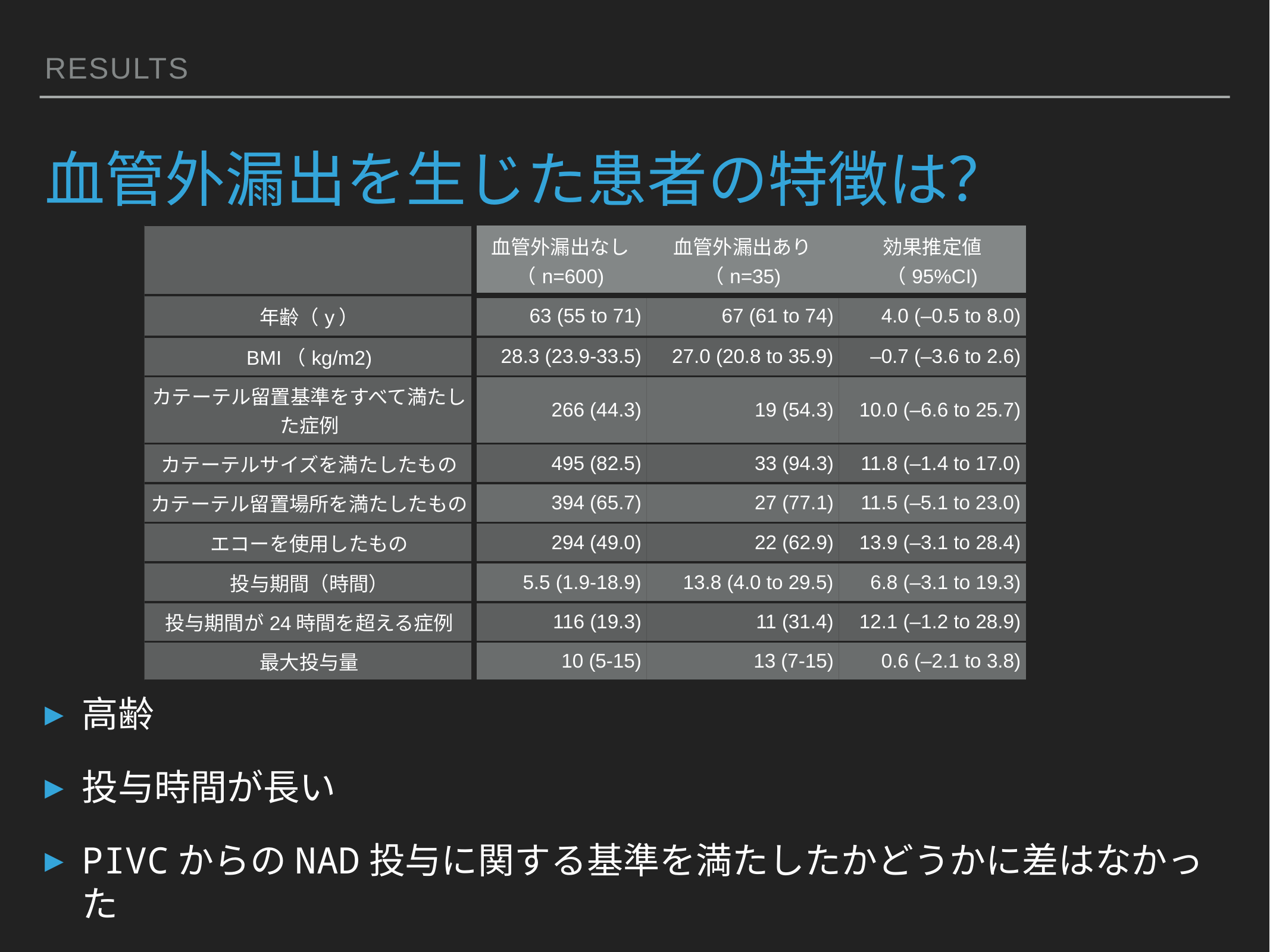

RESults
# 血管外漏出を生じた患者の特徴は？
|  | 血管外漏出なし（n=600) | 血管外漏出あり（n=35) | 効果推定値（95%CI) |
| --- | --- | --- | --- |
| 年齢（y） | 63 (55 to 71) | 67 (61 to 74) | 4.0 (–0.5 to 8.0) |
| BMI（kg/m2) | 28.3 (23.9-33.5) | 27.0 (20.8 to 35.9) | –0.7 (–3.6 to 2.6) |
| カテーテル留置基準をすべて満たした症例 | 266 (44.3) | 19 (54.3) | 10.0 (–6.6 to 25.7) |
| カテーテルサイズを満たしたもの | 495 (82.5) | 33 (94.3) | 11.8 (–1.4 to 17.0) |
| カテーテル留置場所を満たしたもの | 394 (65.7) | 27 (77.1) | 11.5 (–5.1 to 23.0) |
| エコーを使用したもの | 294 (49.0) | 22 (62.9) | 13.9 (–3.1 to 28.4) |
| 投与期間（時間） | 5.5 (1.9-18.9) | 13.8 (4.0 to 29.5) | 6.8 (–3.1 to 19.3) |
| 投与期間が24時間を超える症例 | 116 (19.3) | 11 (31.4) | 12.1 (–1.2 to 28.9) |
| 最大投与量 | 10 (5-15) | 13 (7-15) | 0.6 (–2.1 to 3.8) |
高齢
投与時間が長い
PIVCからのNAD投与に関する基準を満たしたかどうかに差はなかった